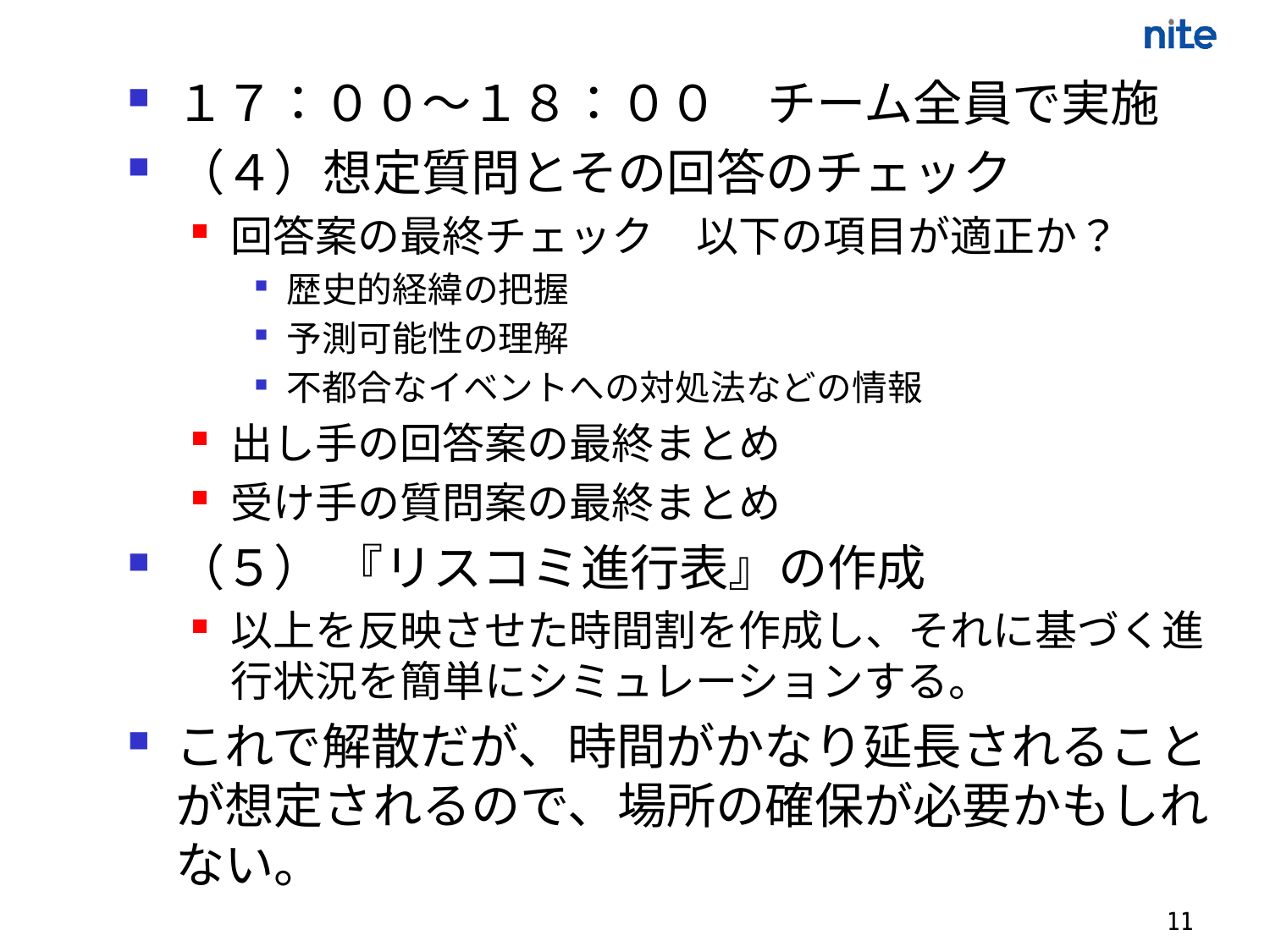

１７：００～１８：００　チーム全員で実施
（４）想定質問とその回答のチェック
回答案の最終チェック　以下の項目が適正か？
歴史的経緯の把握
予測可能性の理解
不都合なイベントへの対処法などの情報
出し手の回答案の最終まとめ
受け手の質問案の最終まとめ
（５） 『リスコミ進行表』の作成
以上を反映させた時間割を作成し、それに基づく進行状況を簡単にシミュレーションする。
これで解散だが、時間がかなり延長されることが想定されるので、場所の確保が必要かもしれない。

11